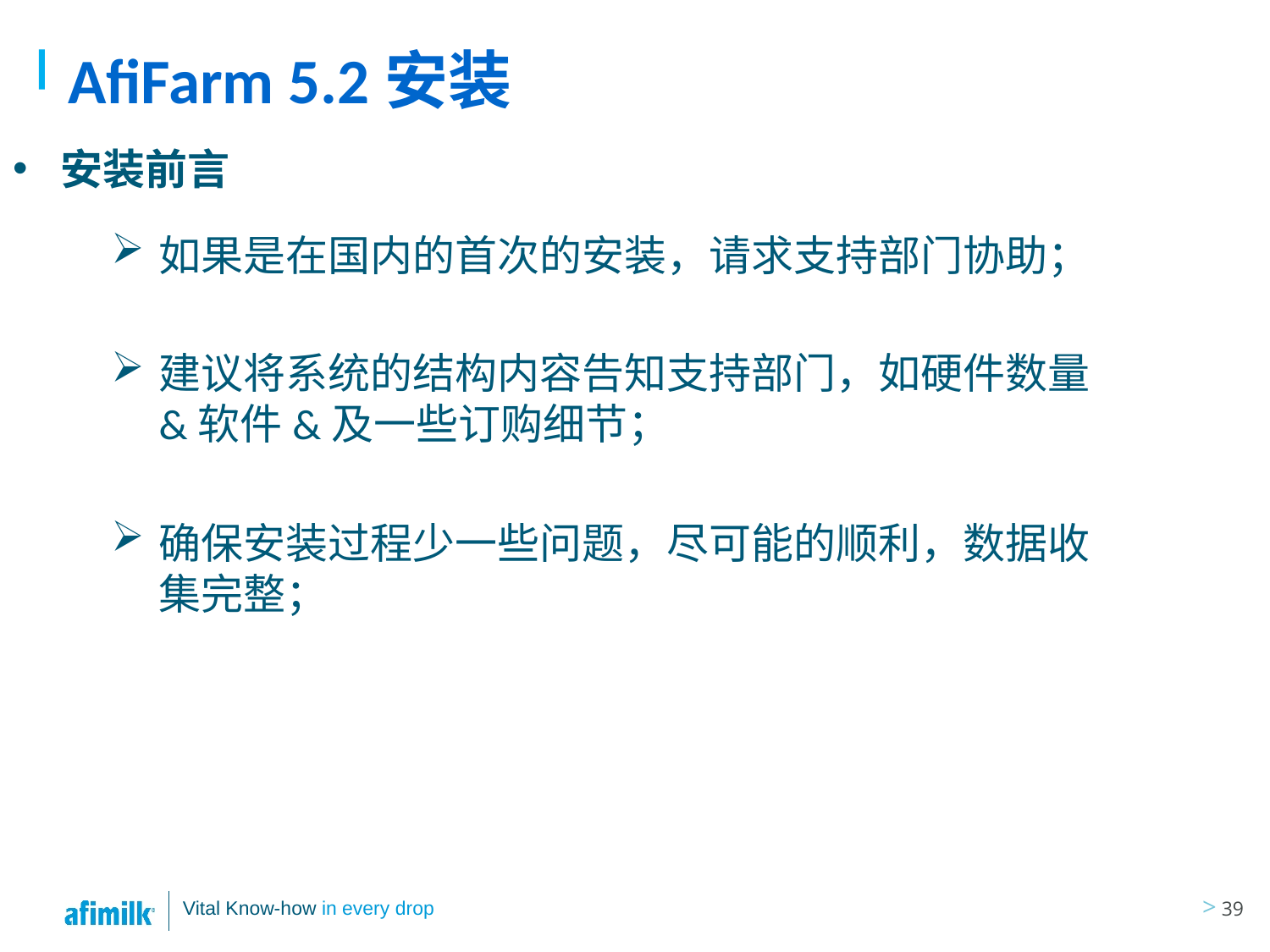

# AfiFarm 5.2安装
安装前言
如果是在国内的首次的安装，请求支持部门协助；

建议将系统的结构内容告知支持部门，如硬件数量&软件&及一些订购细节；

确保安装过程少一些问题，尽可能的顺利，数据收集完整；